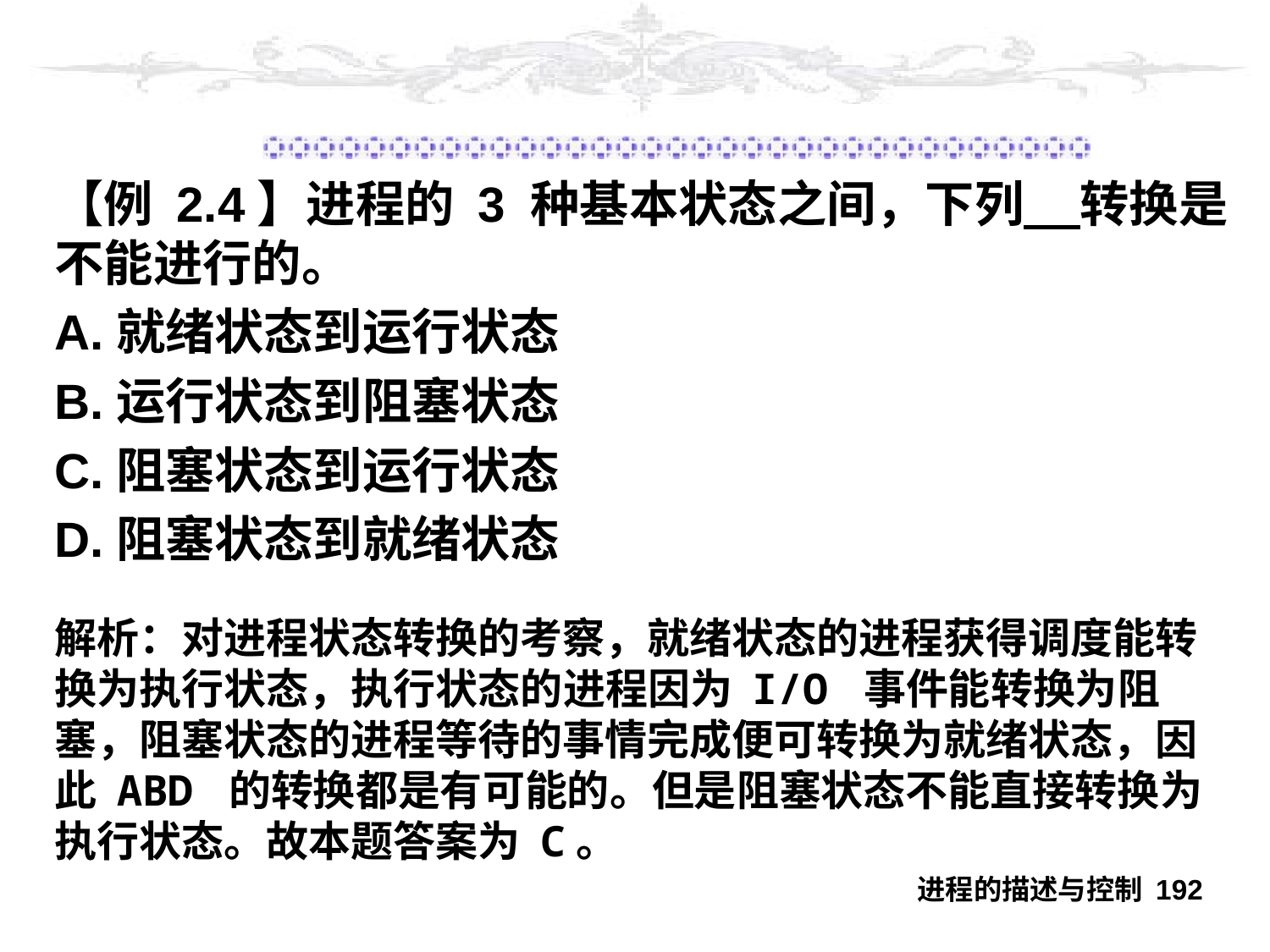

#
【例 2.4】进程的 3 种基本状态之间，下列     转换是不能进行的。
A.就绪状态到运行状态
B.运行状态到阻塞状态
C.阻塞状态到运行状态
D.阻塞状态到就绪状态
解析：对进程状态转换的考察，就绪状态的进程获得调度能转换为执行状态，执行状态的进程因为 I/O 事件能转换为阻塞，阻塞状态的进程等待的事情完成便可转换为就绪状态，因此 ABD 的转换都是有可能的。但是阻塞状态不能直接转换为执行状态。故本题答案为 C。